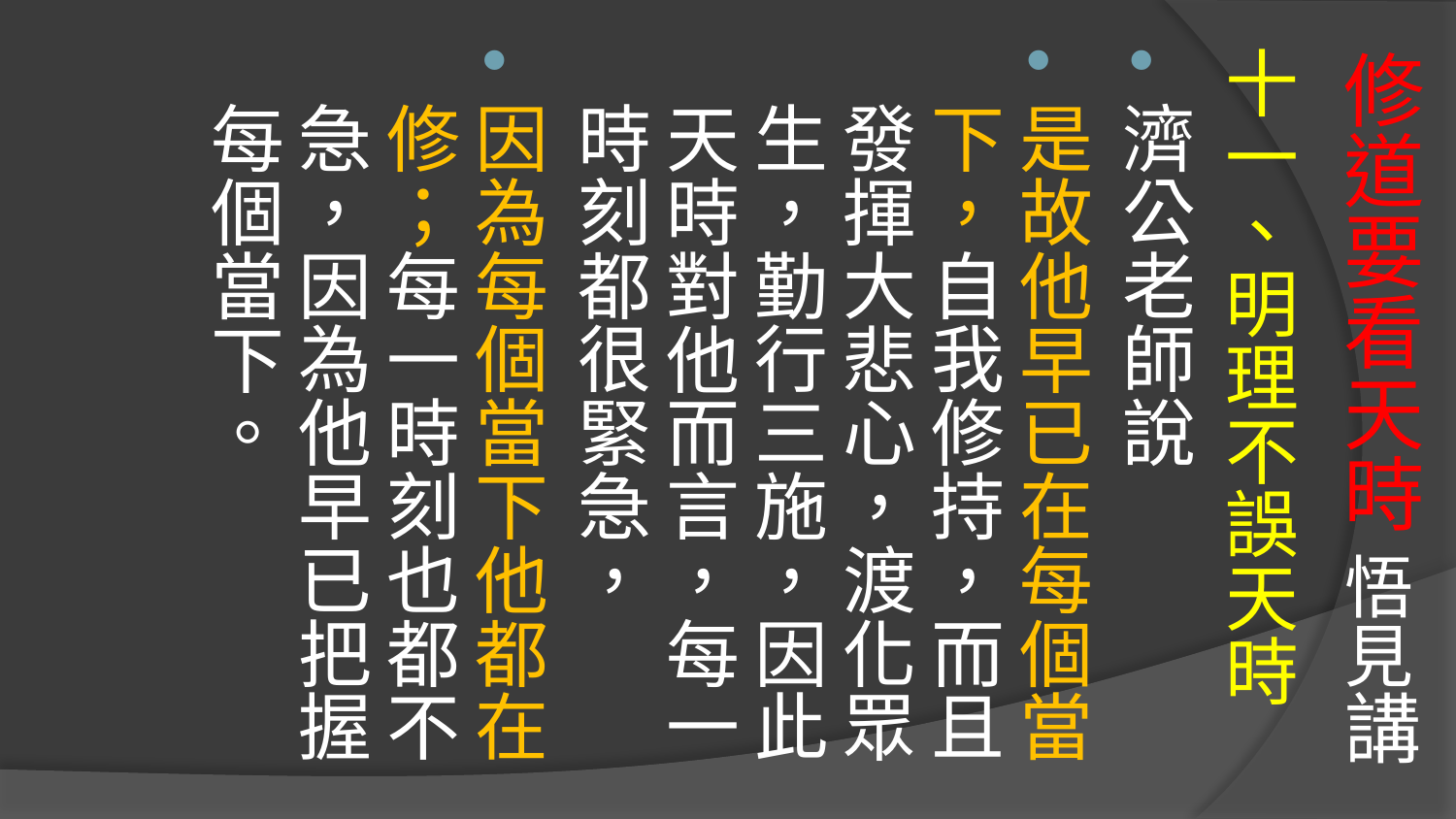

# 修道要看天時 悟見講
十一、明理不誤天時
濟公老師說
是故他早已在每個當下，自我修持，而且發揮大悲心，渡化眾生，勤行三施，因此天時對他而言，每一時刻都很緊急，
因為每個當下他都在修；每一時刻也都不急，因為他早已把握每個當下。